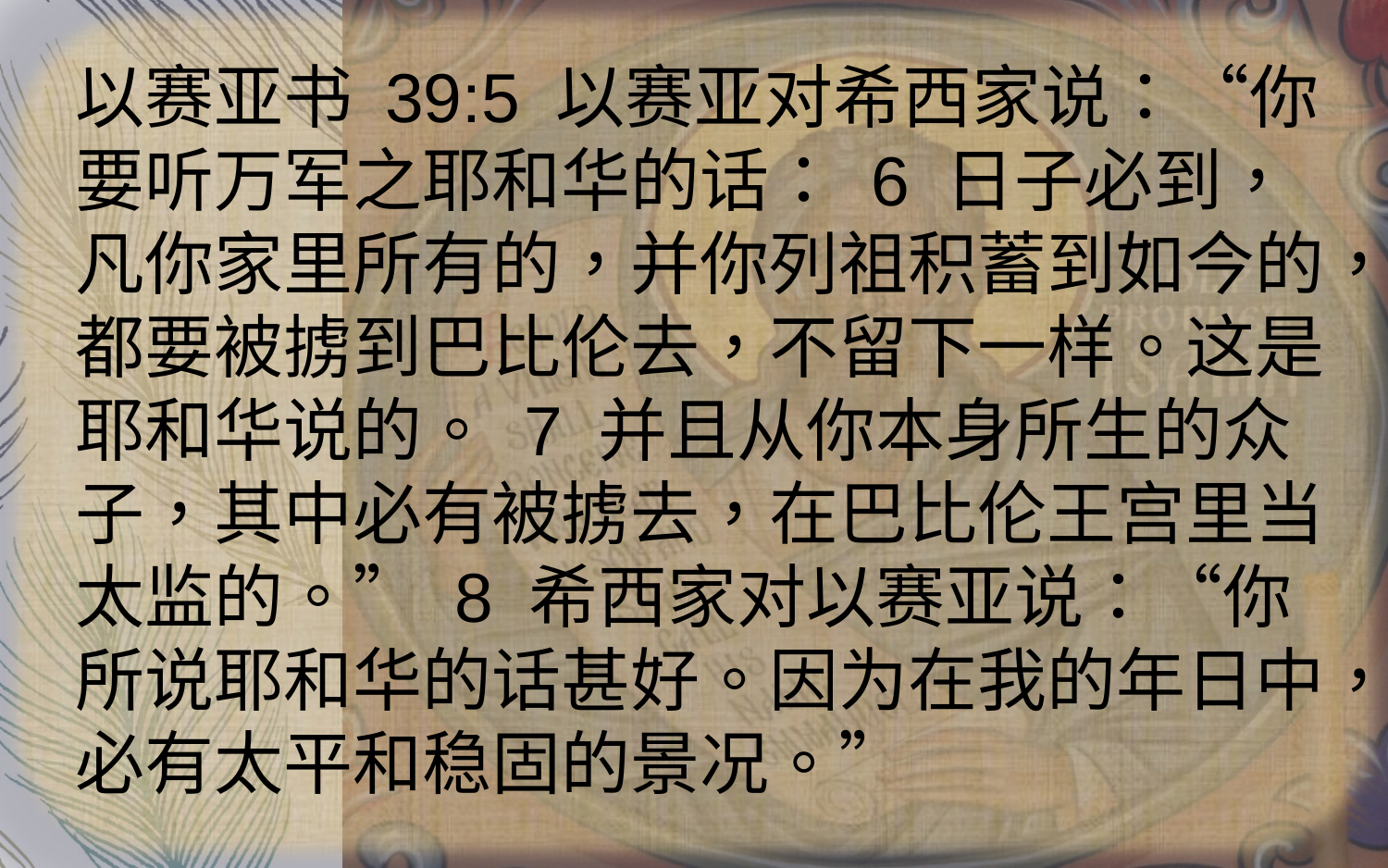

以赛亚书 39:5 以赛亚对希西家说：“你要听万军之耶和华的话： 6 日子必到，凡你家里所有的，并你列祖积蓄到如今的，都要被掳到巴比伦去，不留下一样。这是耶和华说的。 7 并且从你本身所生的众子，其中必有被掳去，在巴比伦王宫里当太监的。” 8 希西家对以赛亚说：“你所说耶和华的话甚好。因为在我的年日中，必有太平和稳固的景况。”